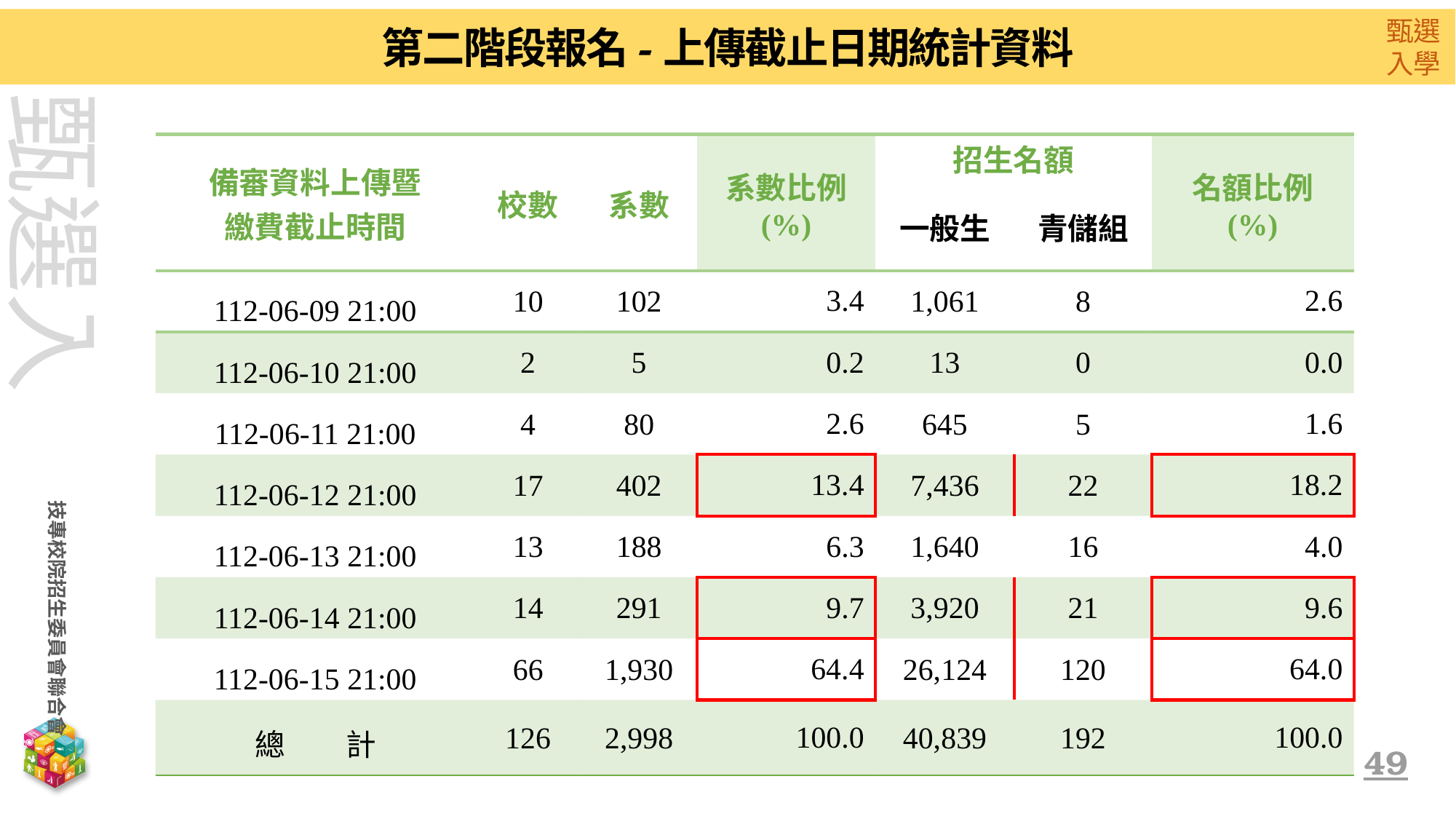

第二階段報名-上傳截止日期統計資料
| 備審資料上傳暨 繳費截止時間 | 校數 | 系數 | 系數比例 (%) | 招生名額 |  | 名額比例 (%) |
| --- | --- | --- | --- | --- | --- | --- |
|  |  |  |  | 一般生 | 青儲組 |  |
| 112-06-09 21:00 | 10 | 102 | 3.4 | 1,061 | 8 | 2.6 |
| 112-06-10 21:00 | 2 | 5 | 0.2 | 13 | 0 | 0.0 |
| 112-06-11 21:00 | 4 | 80 | 2.6 | 645 | 5 | 1.6 |
| 112-06-12 21:00 | 17 | 402 | 13.4 | 7,436 | 22 | 18.2 |
| 112-06-13 21:00 | 13 | 188 | 6.3 | 1,640 | 16 | 4.0 |
| 112-06-14 21:00 | 14 | 291 | 9.7 | 3,920 | 21 | 9.6 |
| 112-06-15 21:00 | 66 | 1,930 | 64.4 | 26,124 | 120 | 64.0 |
| 總　　計 | 126 | 2,998 | 100.0 | 40,839 | 192 | 100.0 |
49